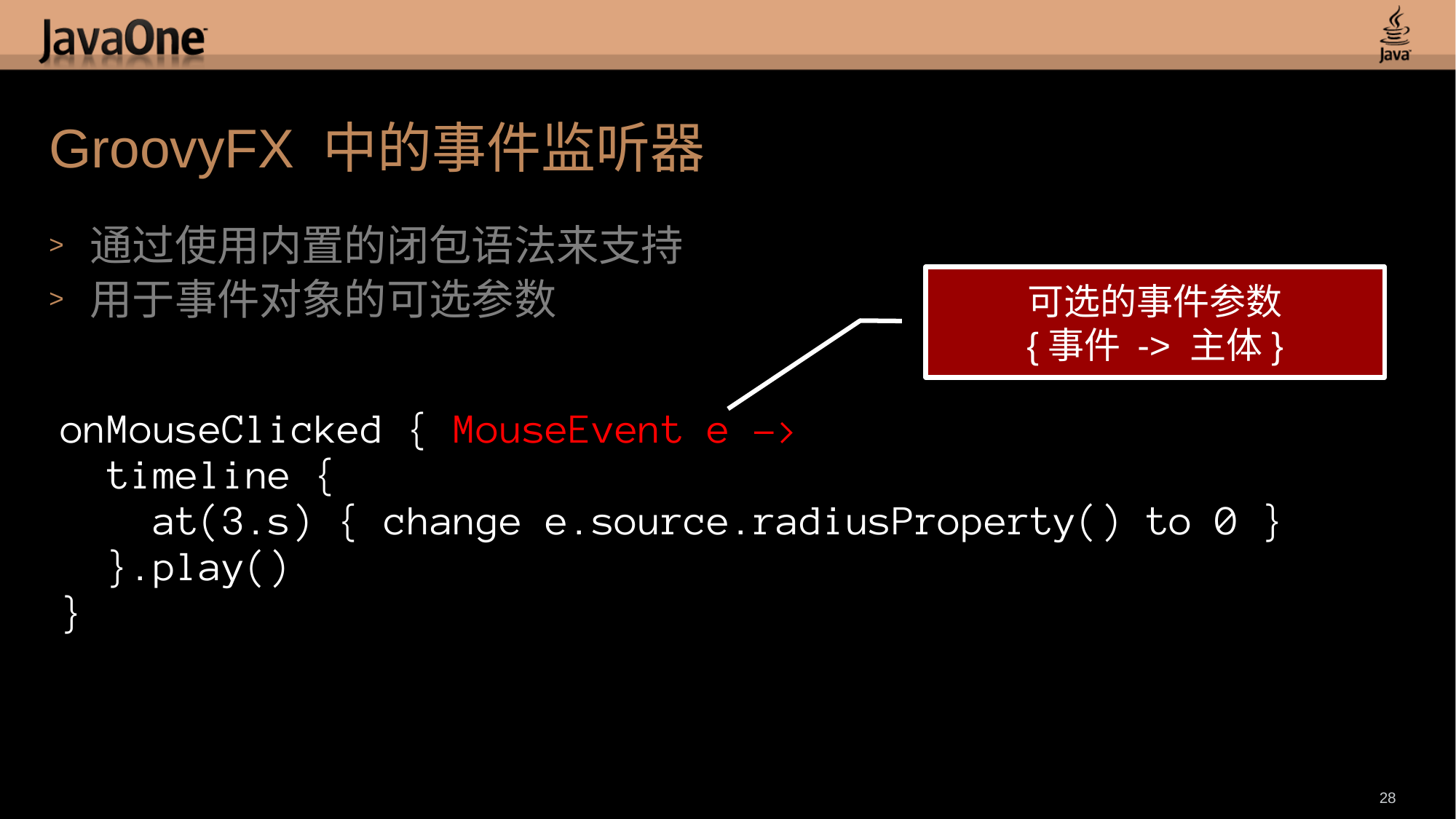

# GroovyFX 中的事件监听器
通过使用内置的闭包语法来支持
用于事件对象的可选参数
可选的事件参数
{事件 -> 主体}
onMouseClicked { MouseEvent e ->
  timeline {
    at(3.s) { change e.source.radiusProperty() to 0 }
  }.play()
}
28